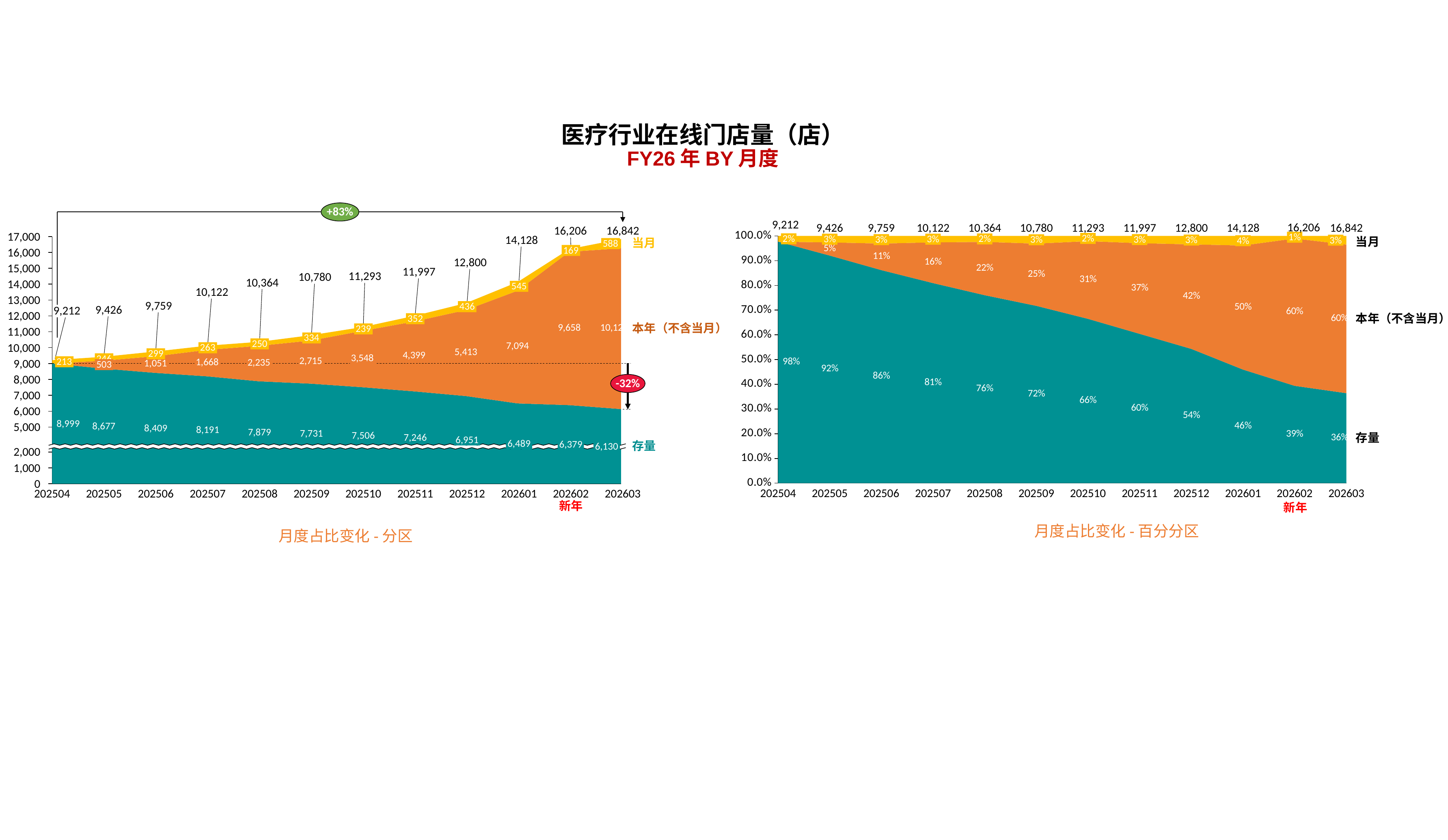

医疗行业在线门店量（店）
FY26年BY月度
+83%

### Chart

| Category |  |  |  |
|---|---|---|---|
9,212

### Chart

| Category |  |  |  |
|---|---|---|---|
16,206
9,426
9,759
10,122
10,364
10,780
11,293
11,997
12,800
14,128
16,842
16,842
16,206
17,000
1%
2%
2%
2%
3%
3%
14,128
3%
3%
3%
3%
3%
4%
当月
当月
588
169
16,000
12,800
15,000
11,997
11,293
10,780
10,364
14,000
545
10,122
13,000
9,759
436
9,426
9,212
12,000
本年（不含当月）
352
本年（不含当月）
239
11,000
334
250
10,000
263
299
246
213
9,000
503
8,000
-32%
7,000
6,000
8,999
8,677
5,000
8,409
8,191
7,879
7,731
7,506
存量
7,246
6,951
6,489
6,379
存量
6,130

2,000

1,000
0
202504
202505
202506
202507
202508
202509
202510
202511
202512
202601
202602
202603
202504
202505
202506
202507
202508
202509
202510
202511
202512
202601
202602
202603
新年
新年
月度占比变化-百分分区
月度占比变化-分区